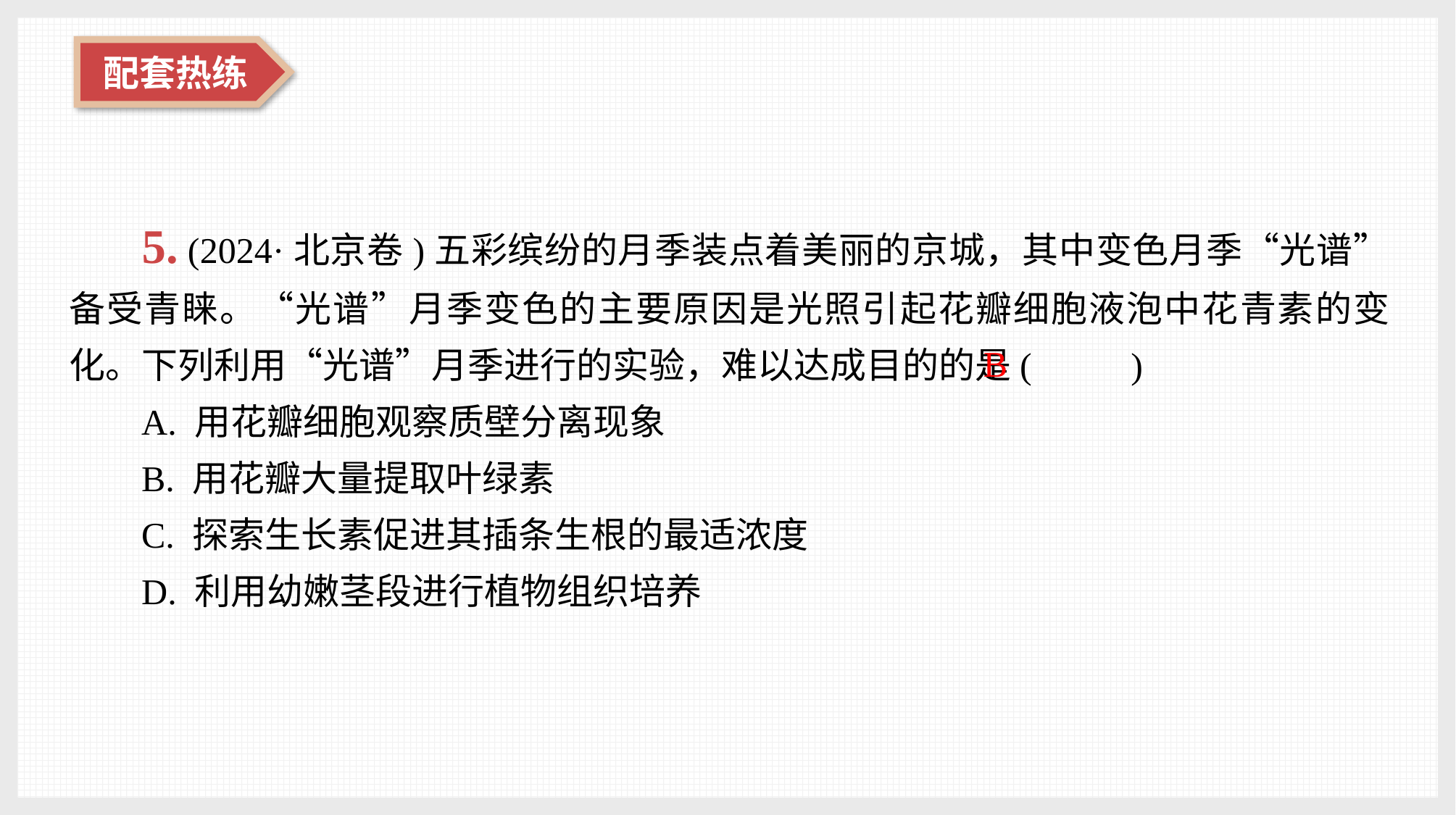

5. (2024·北京卷)五彩缤纷的月季装点着美丽的京城，其中变色月季“光谱”备受青睐。“光谱”月季变色的主要原因是光照引起花瓣细胞液泡中花青素的变化。下列利用“光谱”月季进行的实验，难以达成目的的是(　 　)
A. 用花瓣细胞观察质壁分离现象
B. 用花瓣大量提取叶绿素
C. 探索生长素促进其插条生根的最适浓度
D. 利用幼嫩茎段进行植物组织培养
B